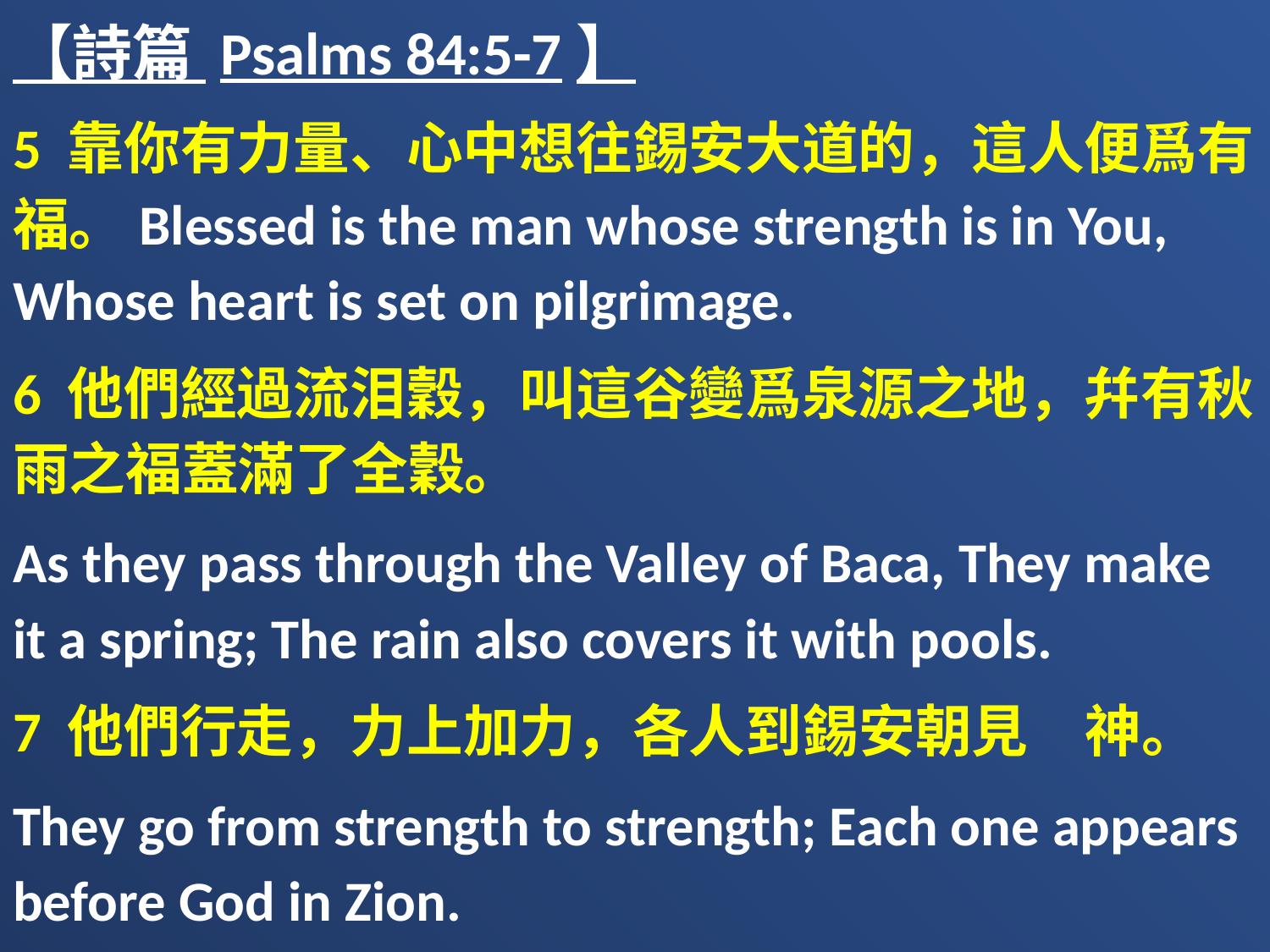

【詩篇 Psalms 84:5-7】
5 靠你有力量、心中想往錫安大道的，這人便爲有福。Blessed is the man whose strength is in You, Whose heart is set on pilgrimage.
6 他們經過流泪穀，叫這谷變爲泉源之地，幷有秋雨之福蓋滿了全穀。
As they pass through the Valley of Baca, They make it a spring; The rain also covers it with pools.
7 他們行走，力上加力，各人到錫安朝見　神。
They go from strength to strength; Each one appears before God in Zion.